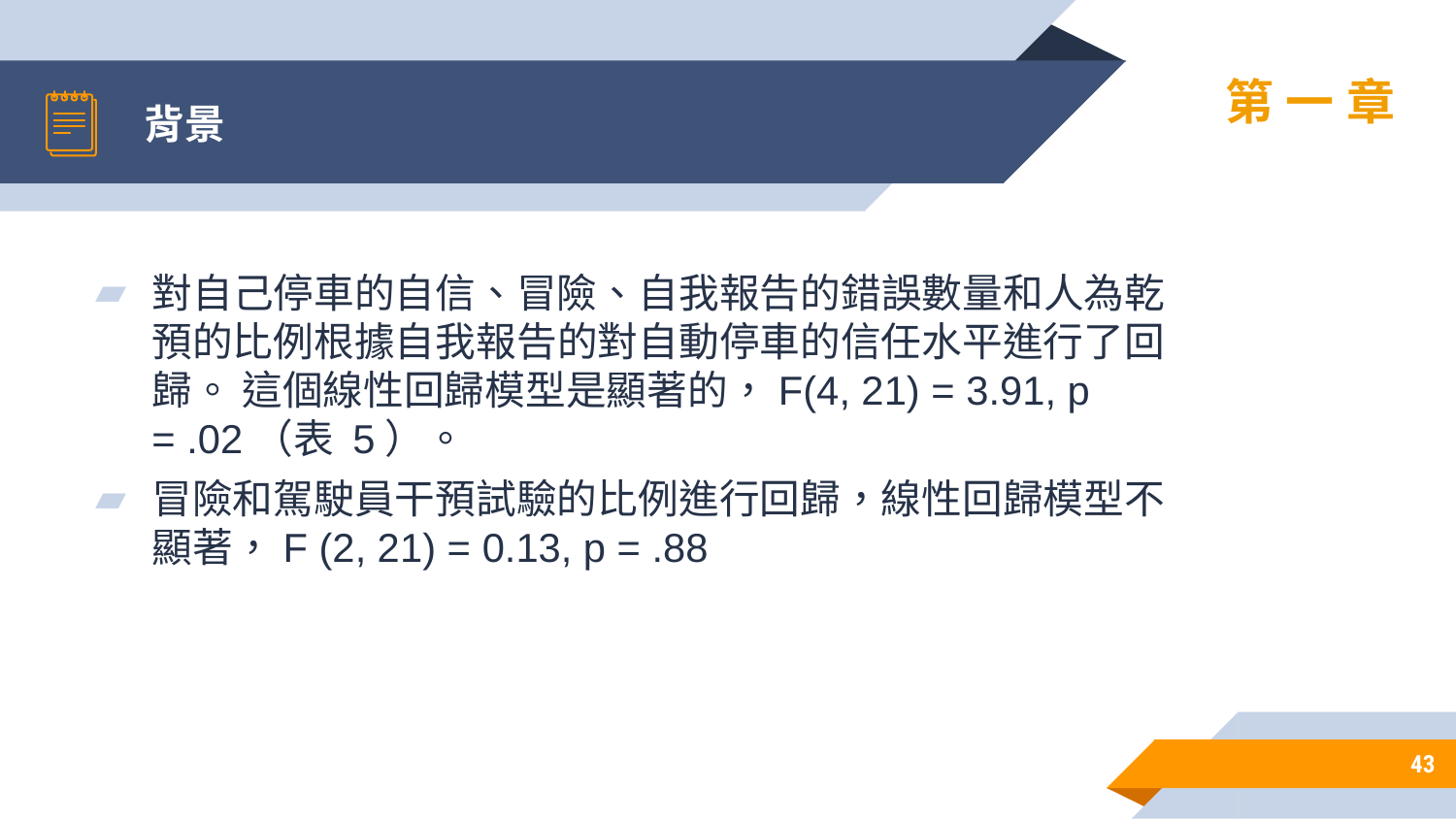

# 背景
第一章

對自己停車的自信、冒險、自我報告的錯誤數量和人為乾預的比例根據自我報告的對自動停車的信任水平進行了回歸。 這個線性回歸模型是顯著的，F(4, 21) = 3.91, p = .02（表 5）。
冒險和駕駛員干預試驗的比例進行回歸，線性回歸模型不顯著，F (2, 21) = 0.13, p = .88
43